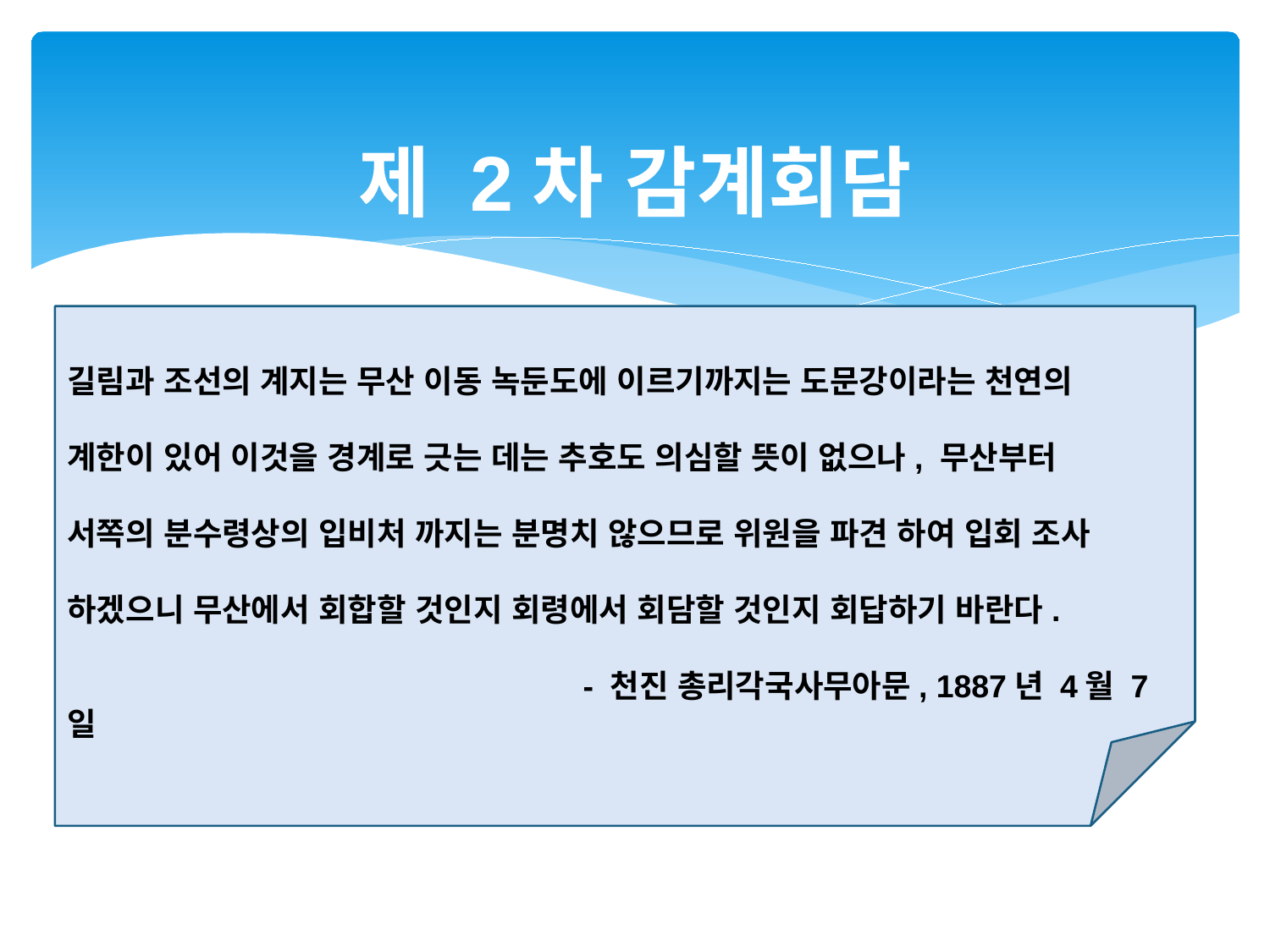

# 제 2차 감계회담

길림과 조선의 계지는 무산 이동 녹둔도에 이르기까지는 도문강이라는 천연의

계한이 있어 이것을 경계로 긋는 데는 추호도 의심할 뜻이 없으나, 무산부터

서쪽의 분수령상의 입비처 까지는 분명치 않으므로 위원을 파견 하여 입회 조사

하겠으니 무산에서 회합할 것인지 회령에서 회담할 것인지 회답하기 바란다.

                                                          - 천진 총리각국사무아문, 1887년 4월 7일

 국경회담을 재개, 1887년 정해감계회담 혹은 정해감계

 청나라로부터 제2차 감계회담을 하자는 공문이 조선에  도착